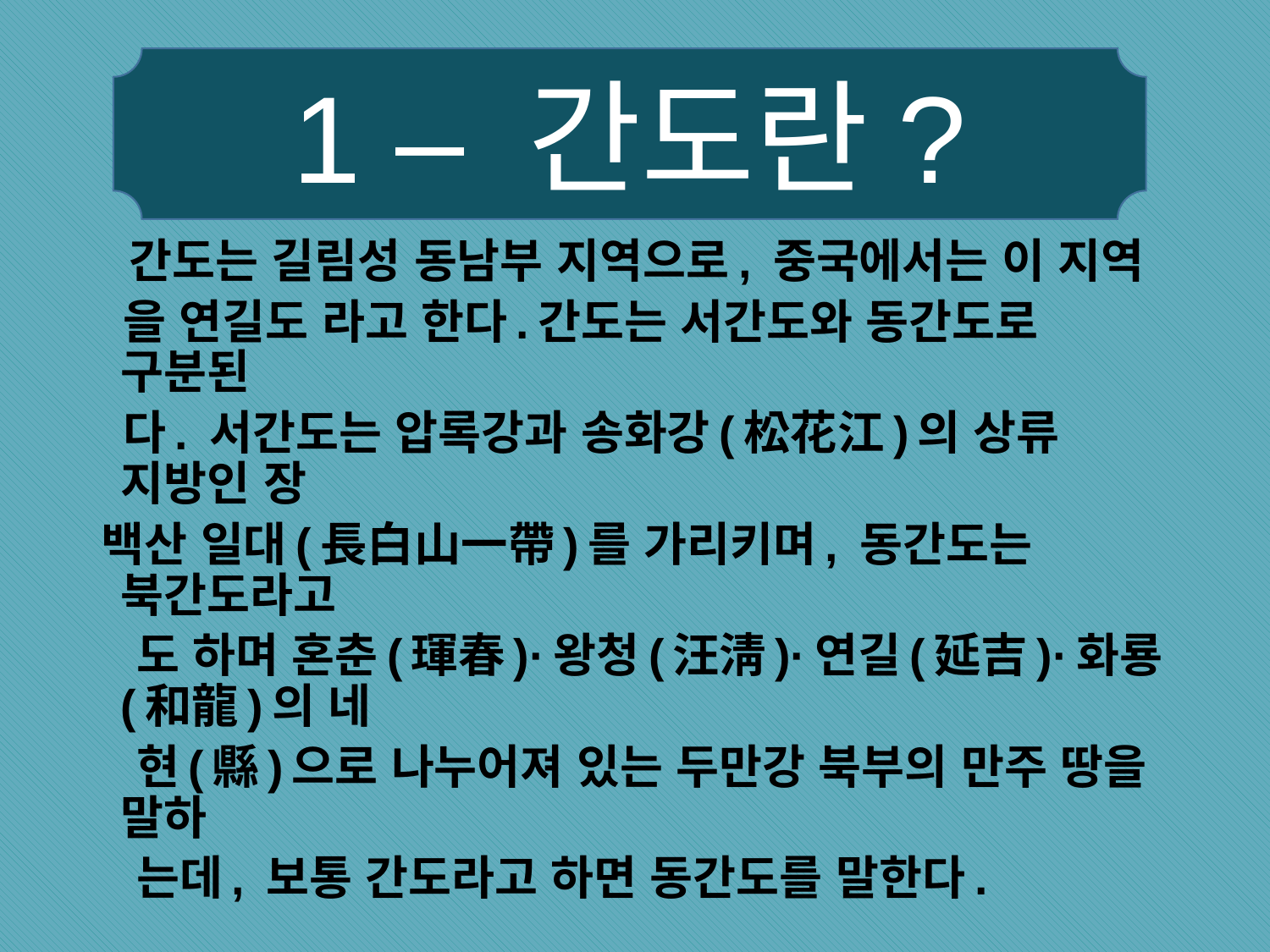

1 – 간도란?
    간도는 길림성 동남부 지역으로, 중국에서는 이 지역
 을 연길도 라고 한다.간도는 서간도와 동간도로 구분된
 다. 서간도는 압록강과 송화강(松花江)의 상류 지방인 장
백산 일대(長白山一帶)를 가리키며, 동간도는 북간도라고
  도 하며 혼춘(琿春)·왕청(汪淸)·연길(延吉)·화룡(和龍)의 네
  현(縣)으로 나누어져 있는 두만강 북부의 만주 땅을 말하
  는데, 보통 간도라고 하면 동간도를 말한다.